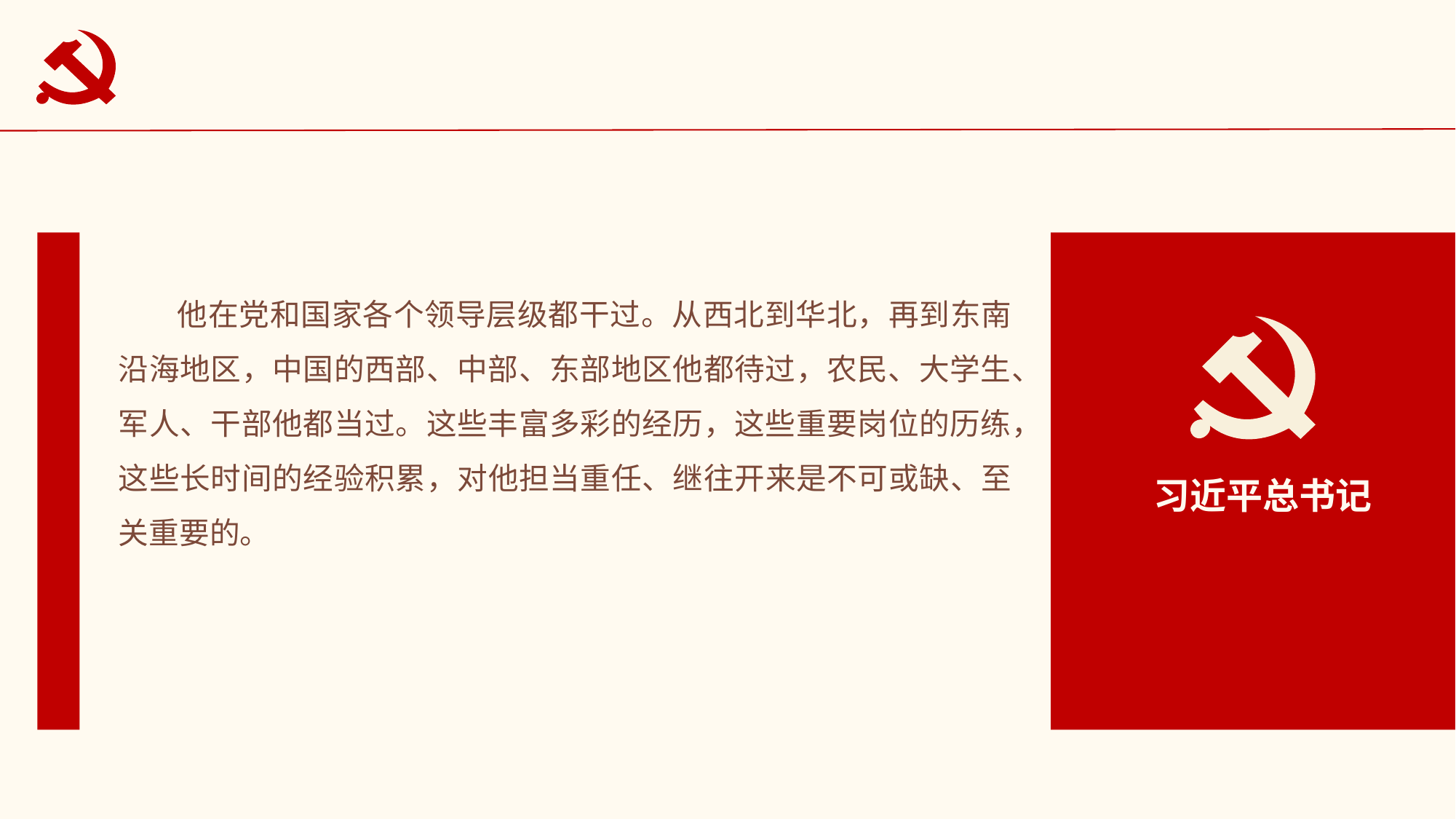

他在党和国家各个领导层级都干过。从西北到华北，再到东南沿海地区，中国的西部、中部、东部地区他都待过，农民、大学生、军人、干部他都当过。这些丰富多彩的经历，这些重要岗位的历练，这些长时间的经验积累，对他担当重任、继往开来是不可或缺、至关重要的。

习近平总书记